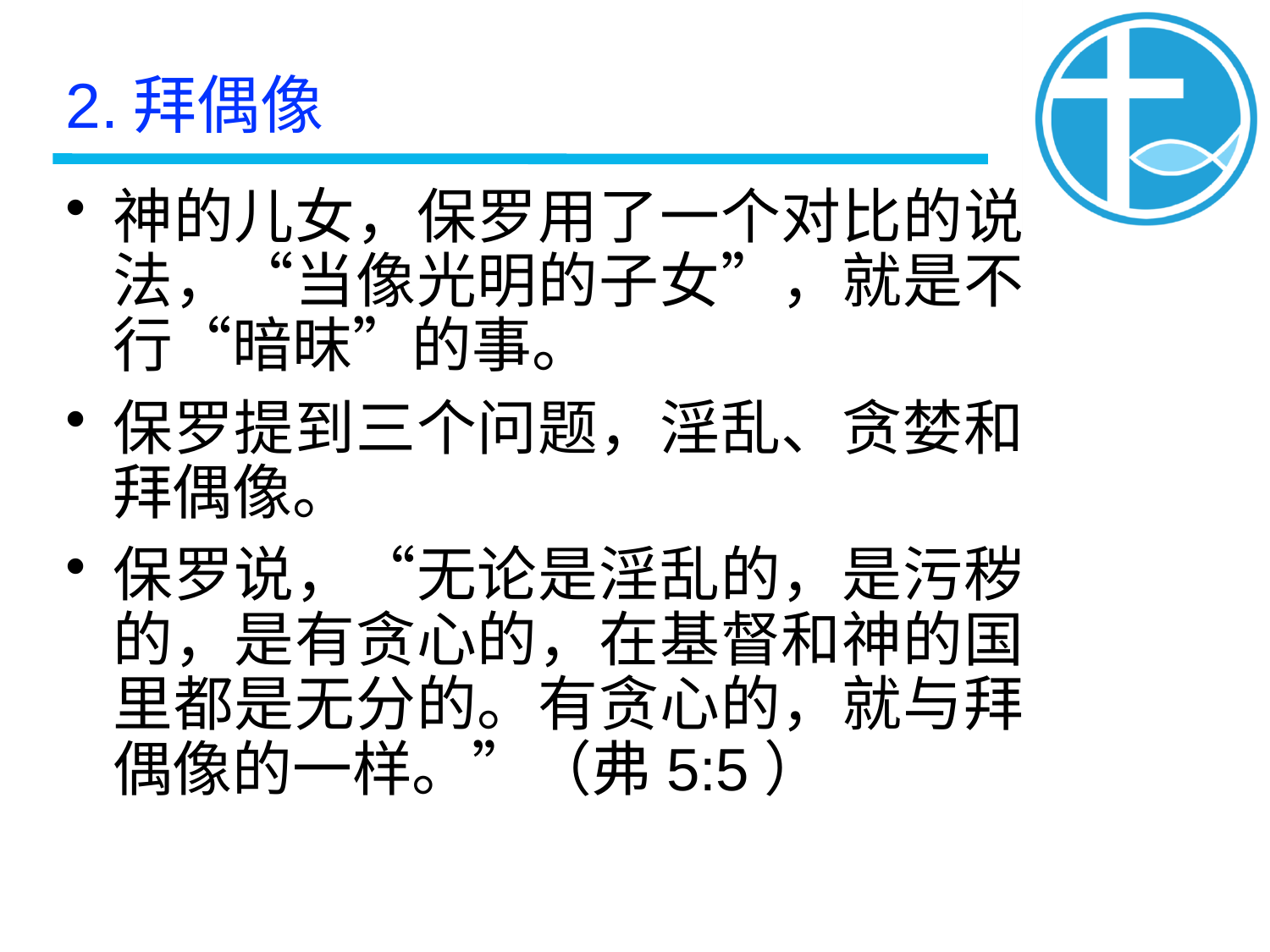

2.拜偶像
神的儿女，保罗用了一个对比的说法，“当像光明的子女”，就是不行“暗昩”的事。
保罗提到三个问题，淫乱、贪婪和拜偶像。
保罗说，“无论是淫乱的，是污秽的，是有贪心的，在基督和神的国里都是无分的。有贪心的，就与拜偶像的一样。”（弗5:5）